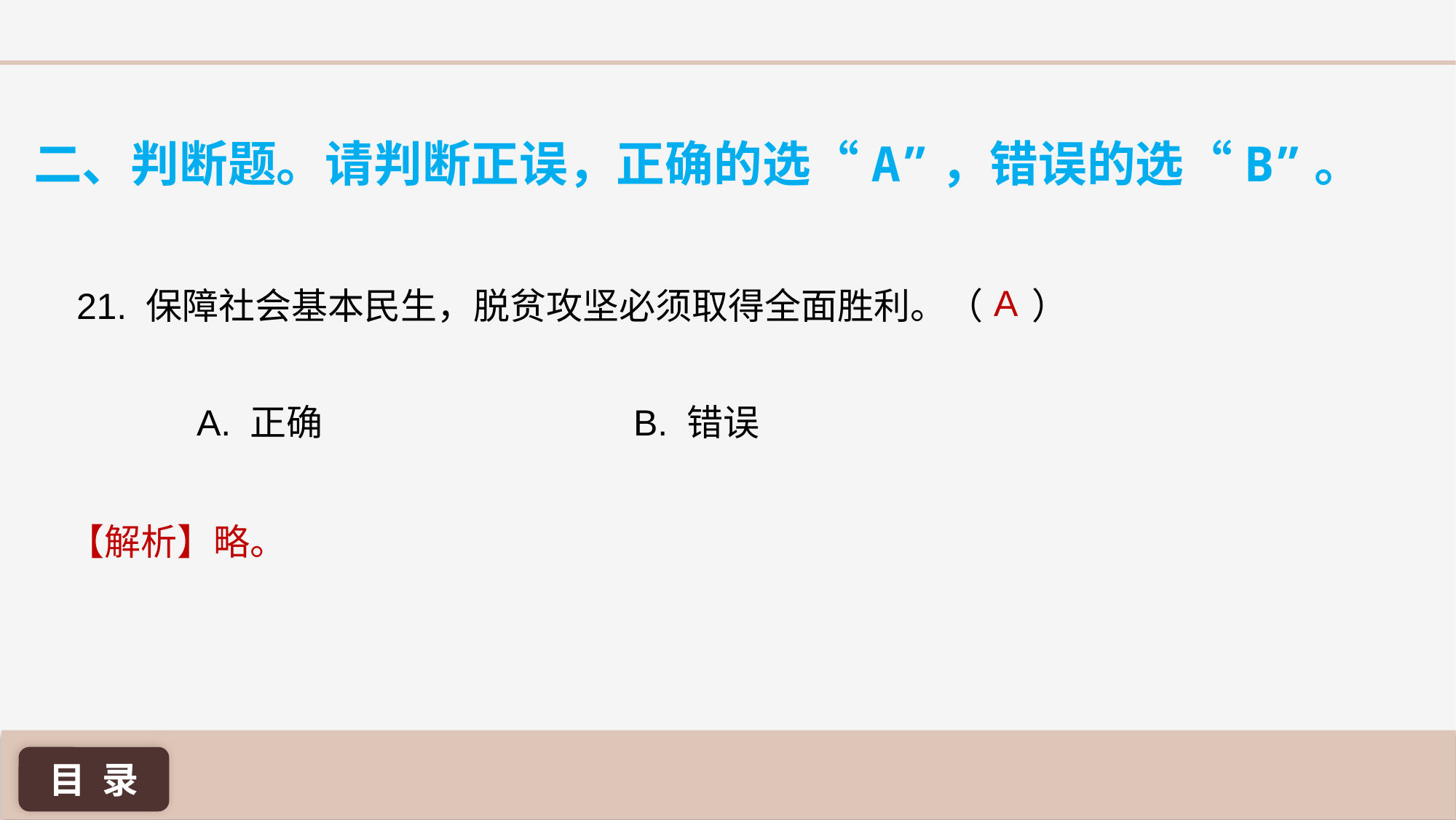

二、判断题。请判断正误，正确的选“A”，错误的选“B”。
A
21. 保障社会基本民生，脱贫攻坚必须取得全面胜利。（      ）
A. 正确 			B. 错误
【解析】略。